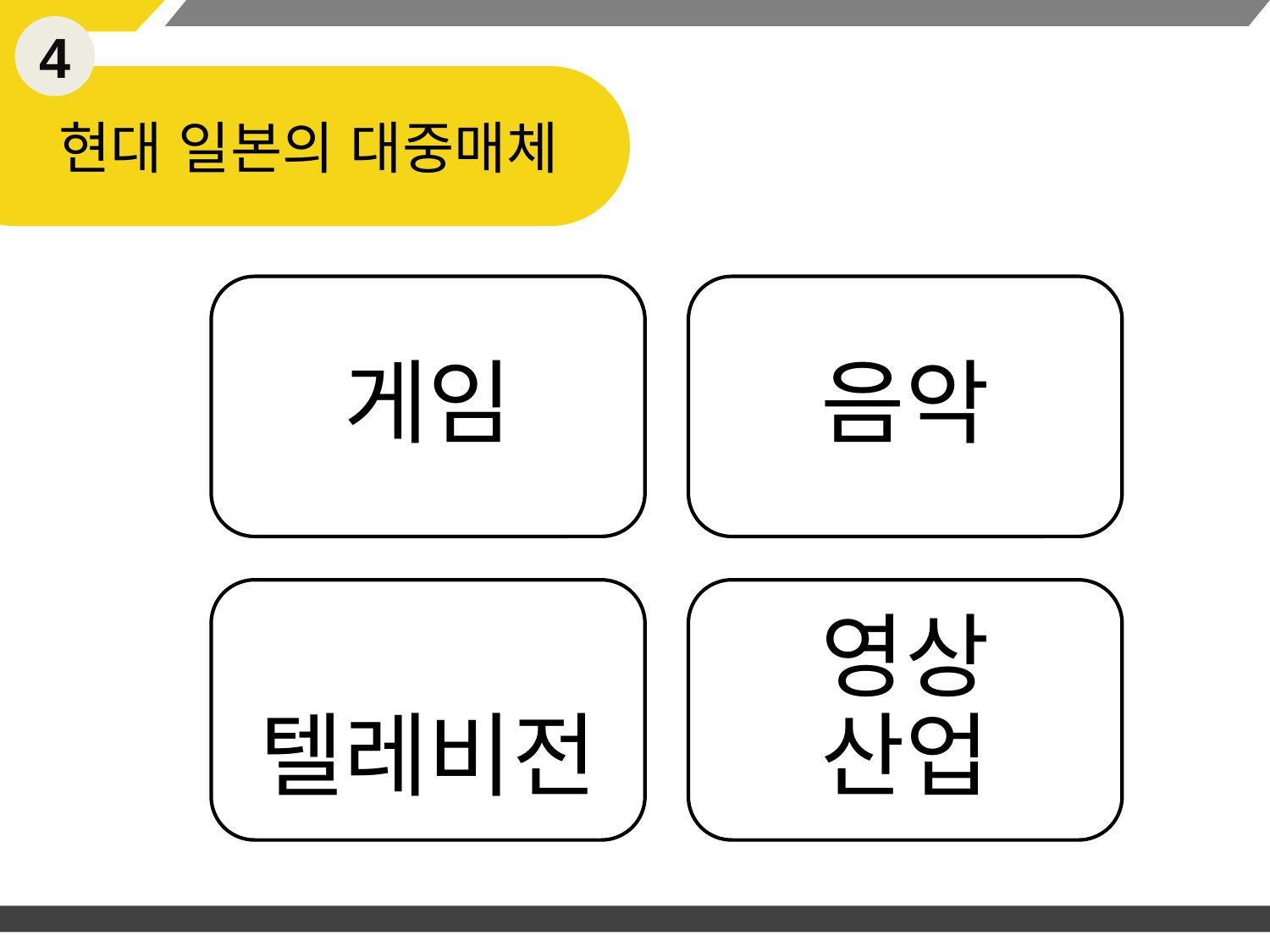

4
   현대 일본의 대중매체
게임
음악
 텔레비전
영상 산업